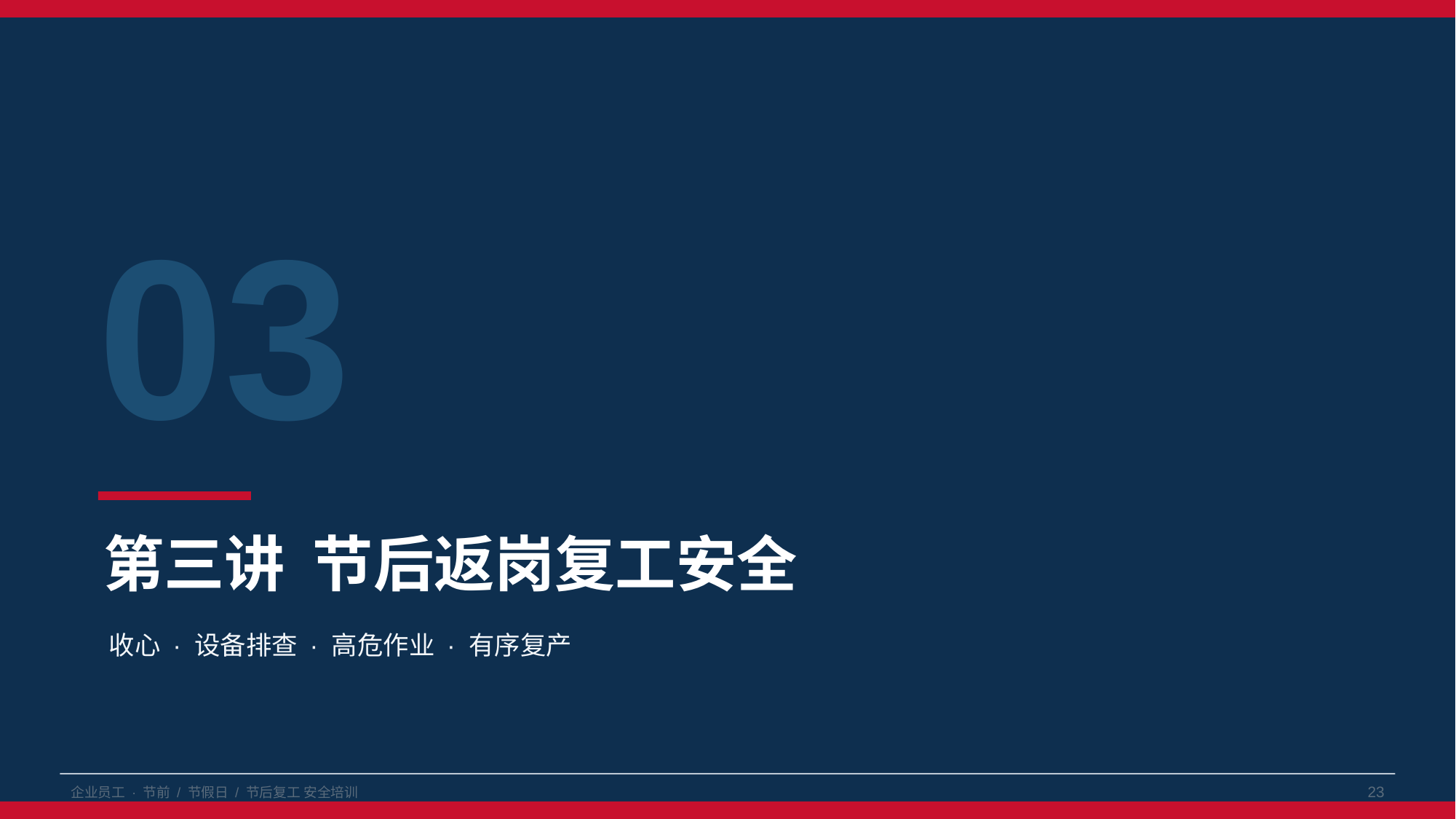

03

第三讲  节后返岗复工安全
收心 · 设备排查 · 高危作业 · 有序复产

企业员工 · 节前 / 节假日 / 节后复工 安全培训
23